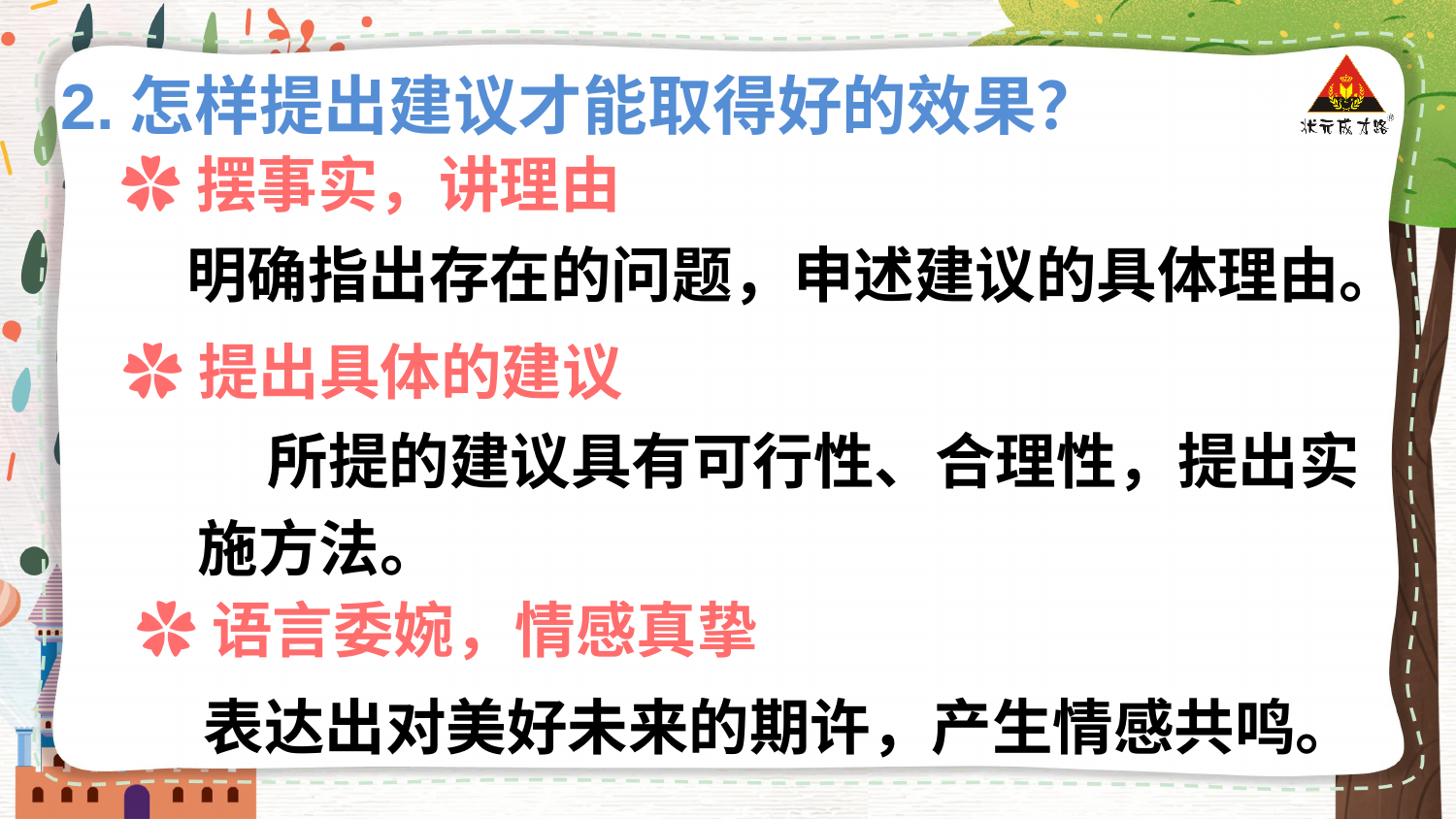

2.怎样提出建议才能取得好的效果？
✿摆事实，讲理由
明确指出存在的问题，申述建议的具体理由。
✿提出具体的建议
    所提的建议具有可行性、合理性，提出实施方法。
✿语言委婉，情感真挚
表达出对美好未来的期许，产生情感共鸣。